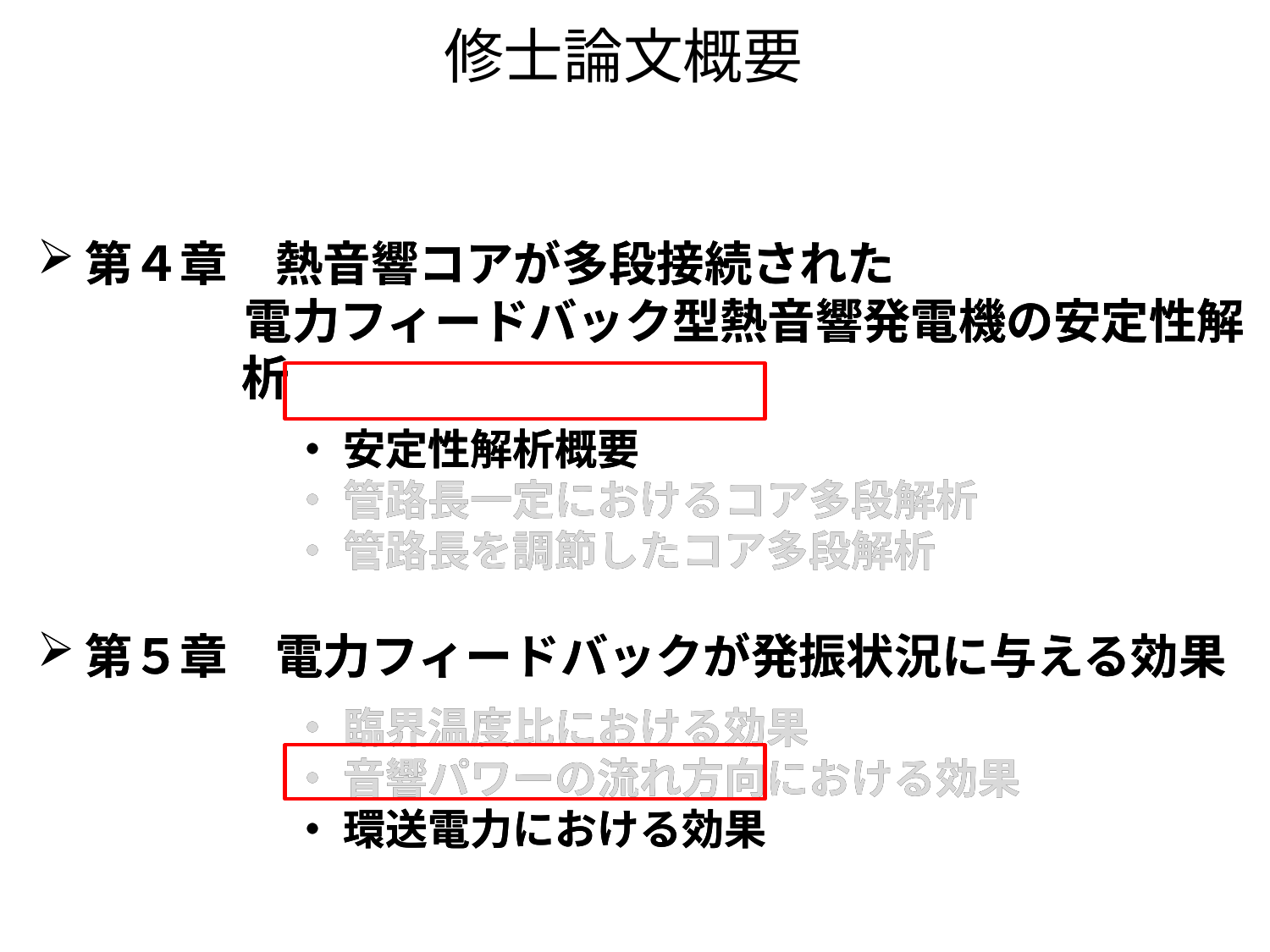

修士論文概要
第４章　熱音響コアが多段接続された
電力フィードバック型熱音響発電機の安定性解析

		・ 安定性解析概要
		・ 管路長一定におけるコア多段解析
		・ 管路長を調節したコア多段解析

第５章　電力フィードバックが発振状況に与える効果

		・ 臨界温度比における効果
		・ 音響パワーの流れ方向における効果
		・ 環送電力における効果
第４章　熱音響コアが多段接続された
電力フィードバック型熱音響発電機の安定性解析

		・ 安定性解析概要
		・ 管路長一定におけるコア多段解析
		・ 管路長を調節したコア多段解析

第５章　電力フィードバックが発振状況に与える効果

		・ 臨界温度比における効果
		・ 音響パワーの流れ方向における効果
		・ 環送電力における効果